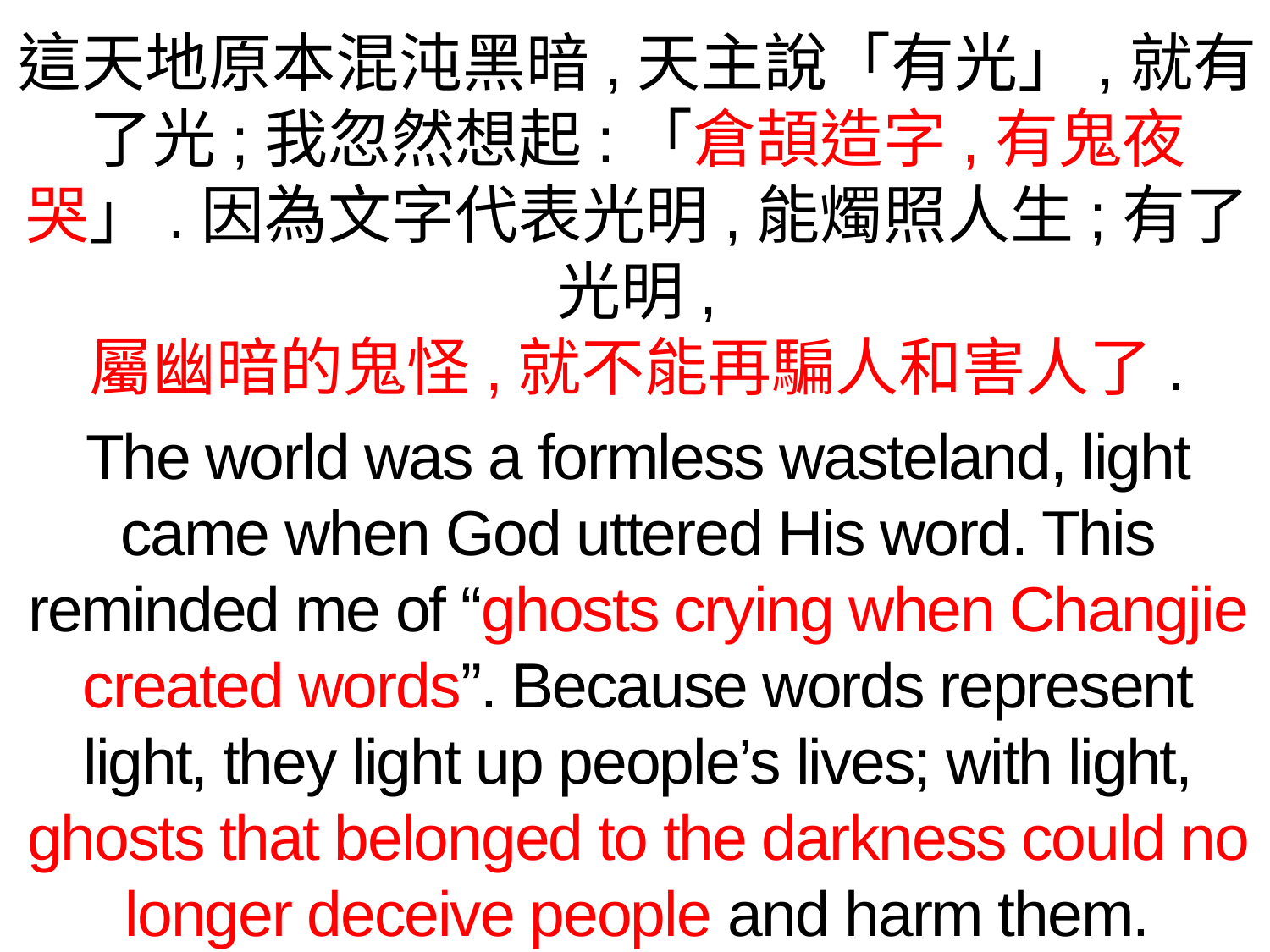

這天地原本混沌黑暗,天主說「有光」,就有了光;我忽然想起:「倉頡造字,有鬼夜哭」.因為文字代表光明,能燭照人生;有了光明,
屬幽暗的鬼怪,就不能再騙人和害人了.
The world was a formless wasteland, light came when God uttered His word. This reminded me of “ghosts crying when Changjie created words”. Because words represent light, they light up people’s lives; with light, ghosts that belonged to the darkness could no longer deceive people and harm them.